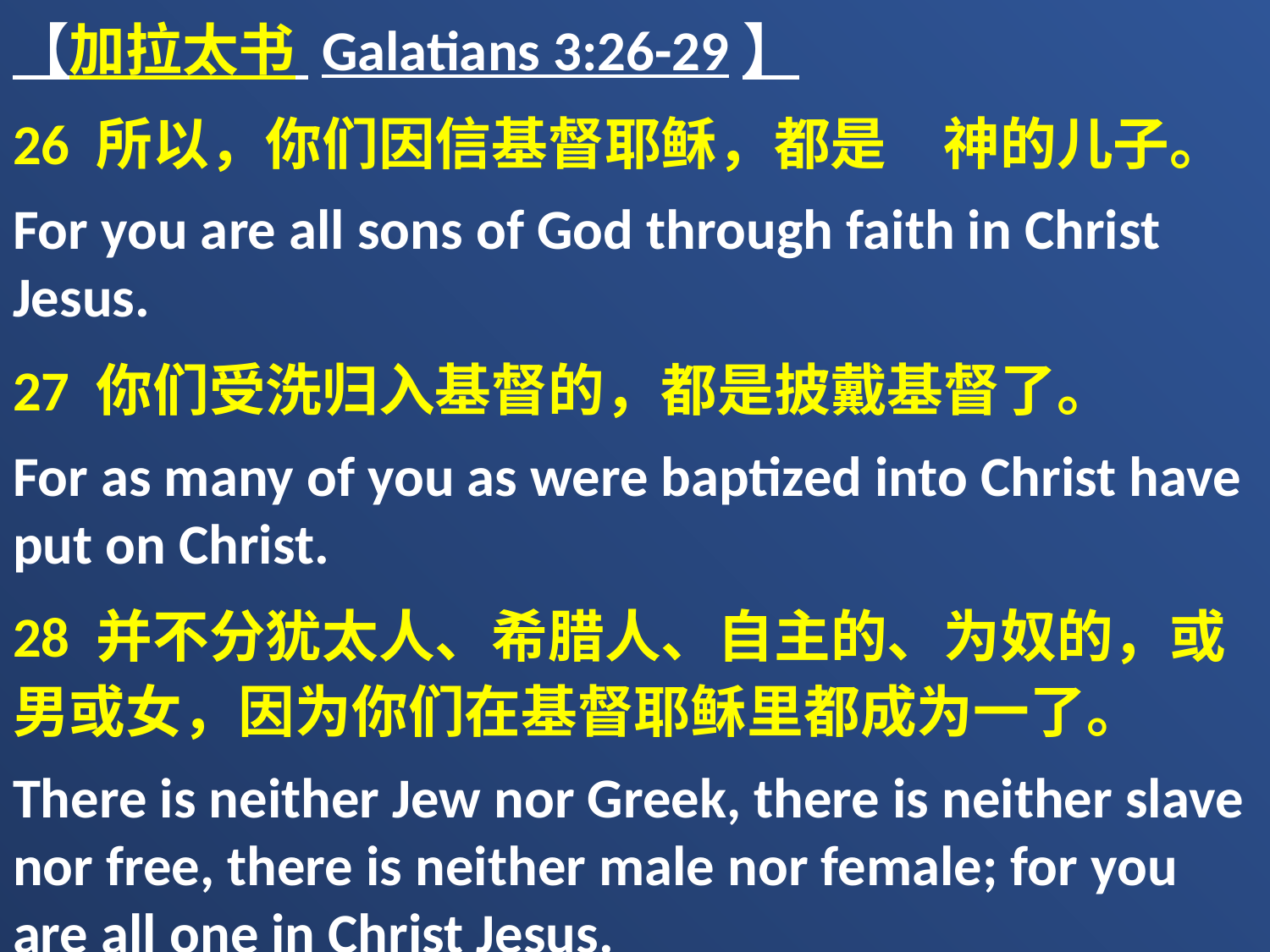

【加拉太书 Galatians 3:26-29】
26 所以，你们因信基督耶稣，都是　神的儿子。
For you are all sons of God through faith in Christ Jesus.
27 你们受洗归入基督的，都是披戴基督了。
For as many of you as were baptized into Christ have put on Christ.
28 并不分犹太人、希腊人、自主的、为奴的，或男或女，因为你们在基督耶稣里都成为一了。
There is neither Jew nor Greek, there is neither slave nor free, there is neither male nor female; for you are all one in Christ Jesus.